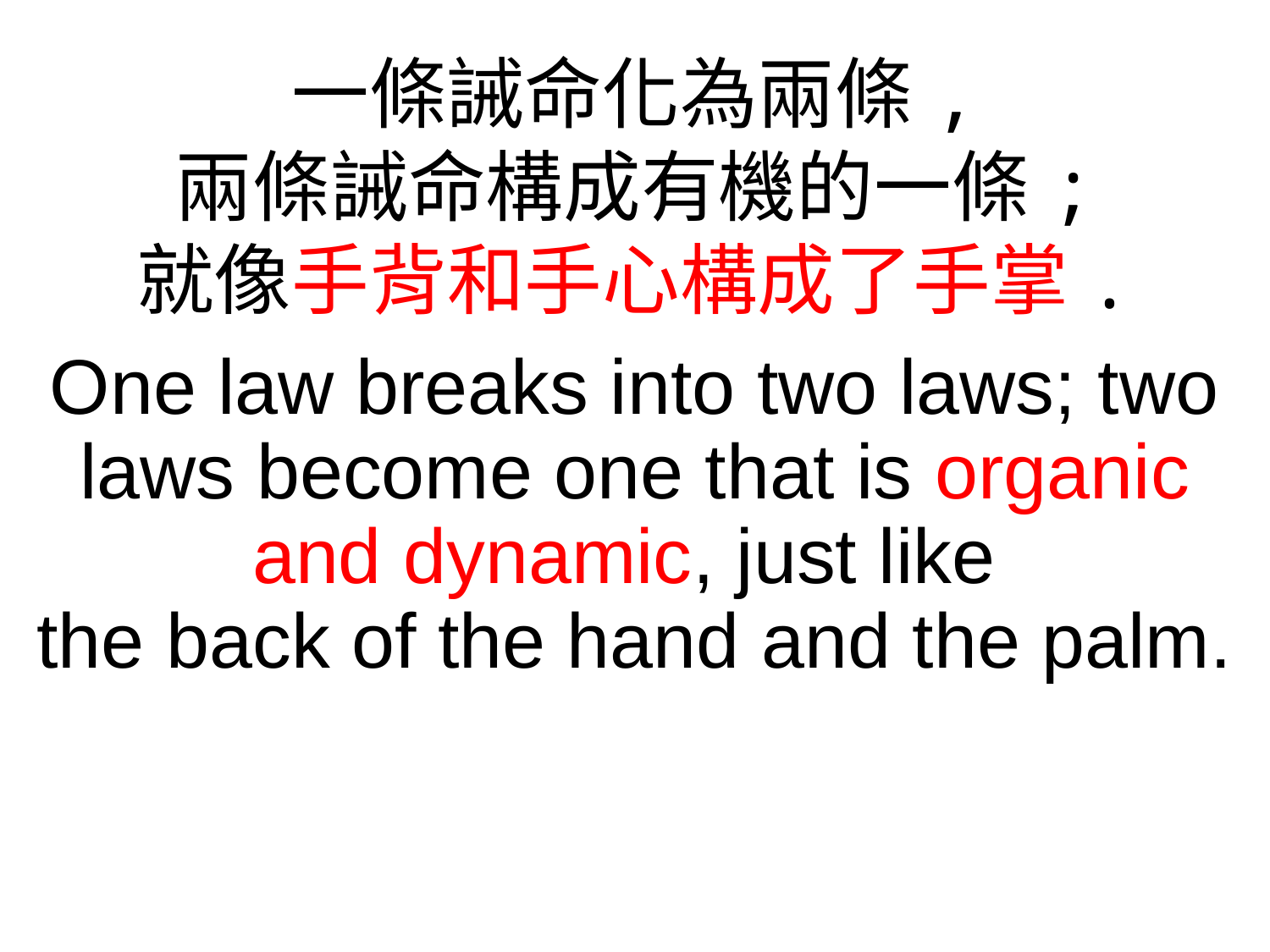

一條誡命化為兩條,
兩條誡命構成有機的一條;
就像手背和手心構成了手掌.
One law breaks into two laws; two laws become one that is organic and dynamic, just like
the back of the hand and the palm.